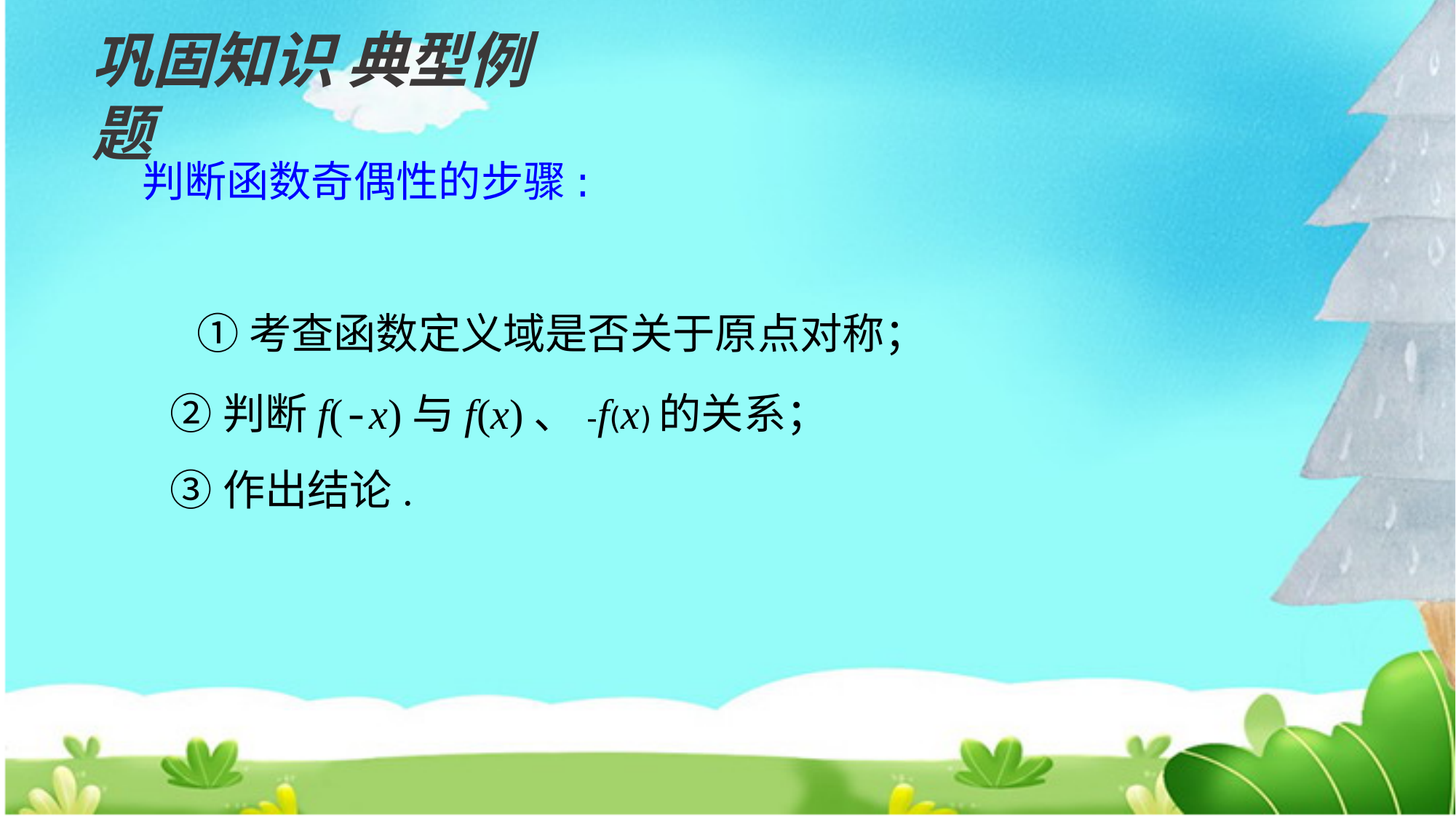

巩固知识 典型例题
判断函数奇偶性的步骤:
    ①考查函数定义域是否关于原点对称；
   ②判断f(-x)与f(x)、-f(x)的关系；
   ③作出结论.